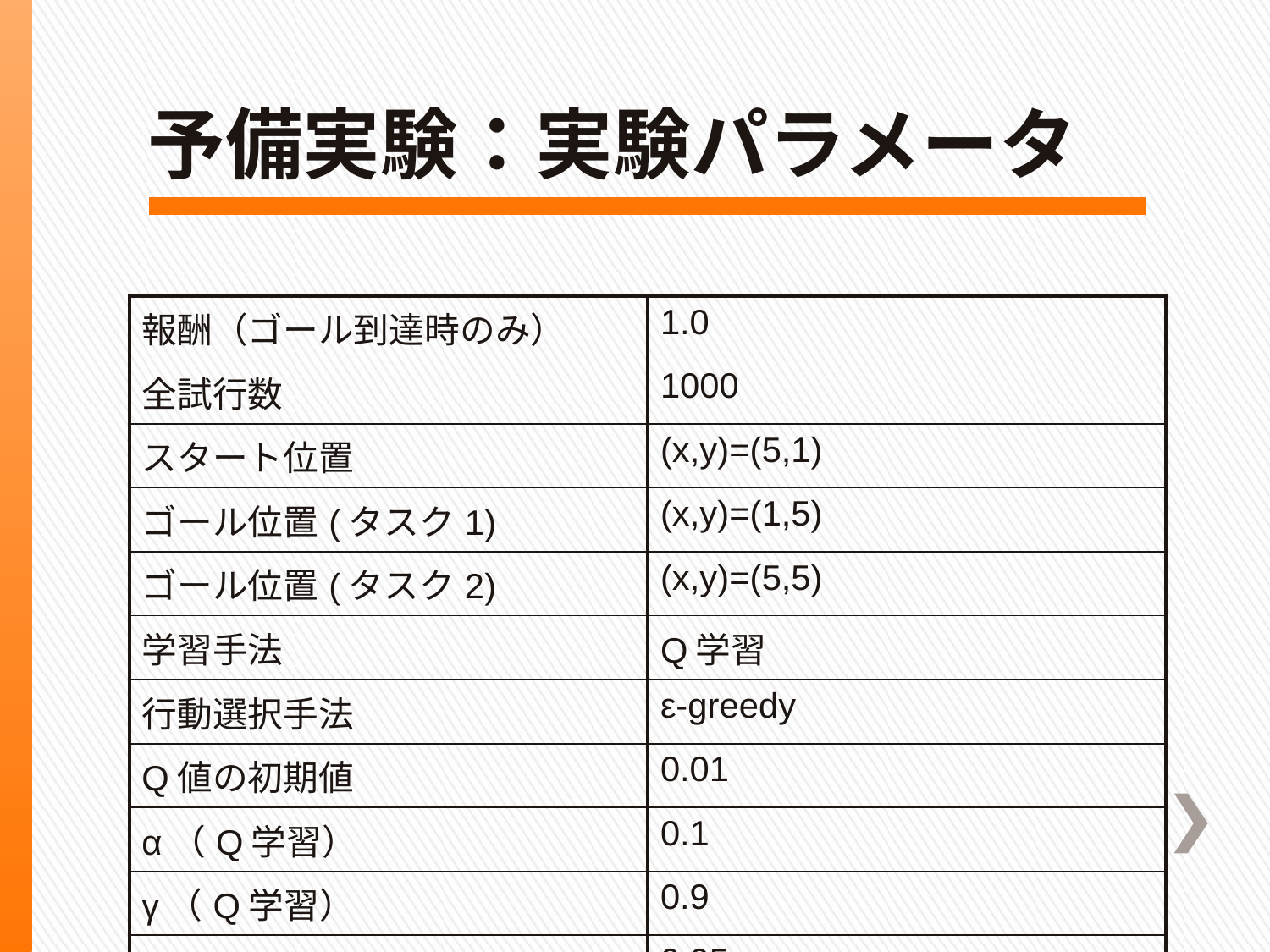

# 予備実験：実験パラメータ
| 報酬（ゴール到達時のみ） | 1.0 |
| --- | --- |
| 全試行数 | 1000 |
| スタート位置 | (x,y)=(5,1) |
| ゴール位置(タスク1) | (x,y)=(1,5) |
| ゴール位置(タスク2) | (x,y)=(5,5) |
| 学習手法 | Q学習 |
| 行動選択手法 | ε-greedy |
| Q値の初期値 | 0.01 |
| α（Q学習） | 0.1 |
| γ（Q学習） | 0.9 |
| ε（ε-greedy） | 0.05 |